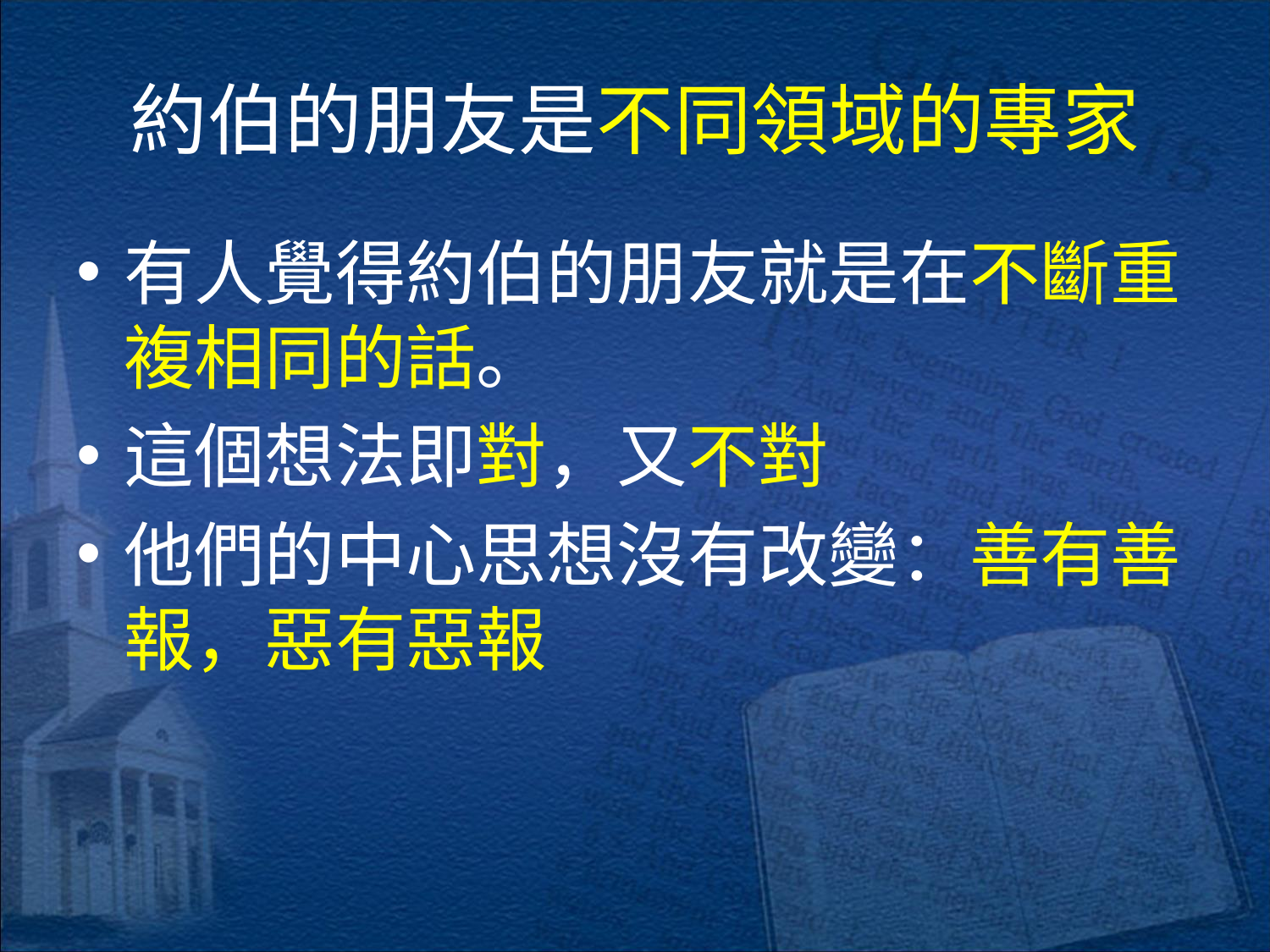

# 約伯的朋友是不同領域的專家
有人覺得約伯的朋友就是在不斷重複相同的話。
這個想法即對，又不對
他們的中心思想沒有改變：善有善報，惡有惡報